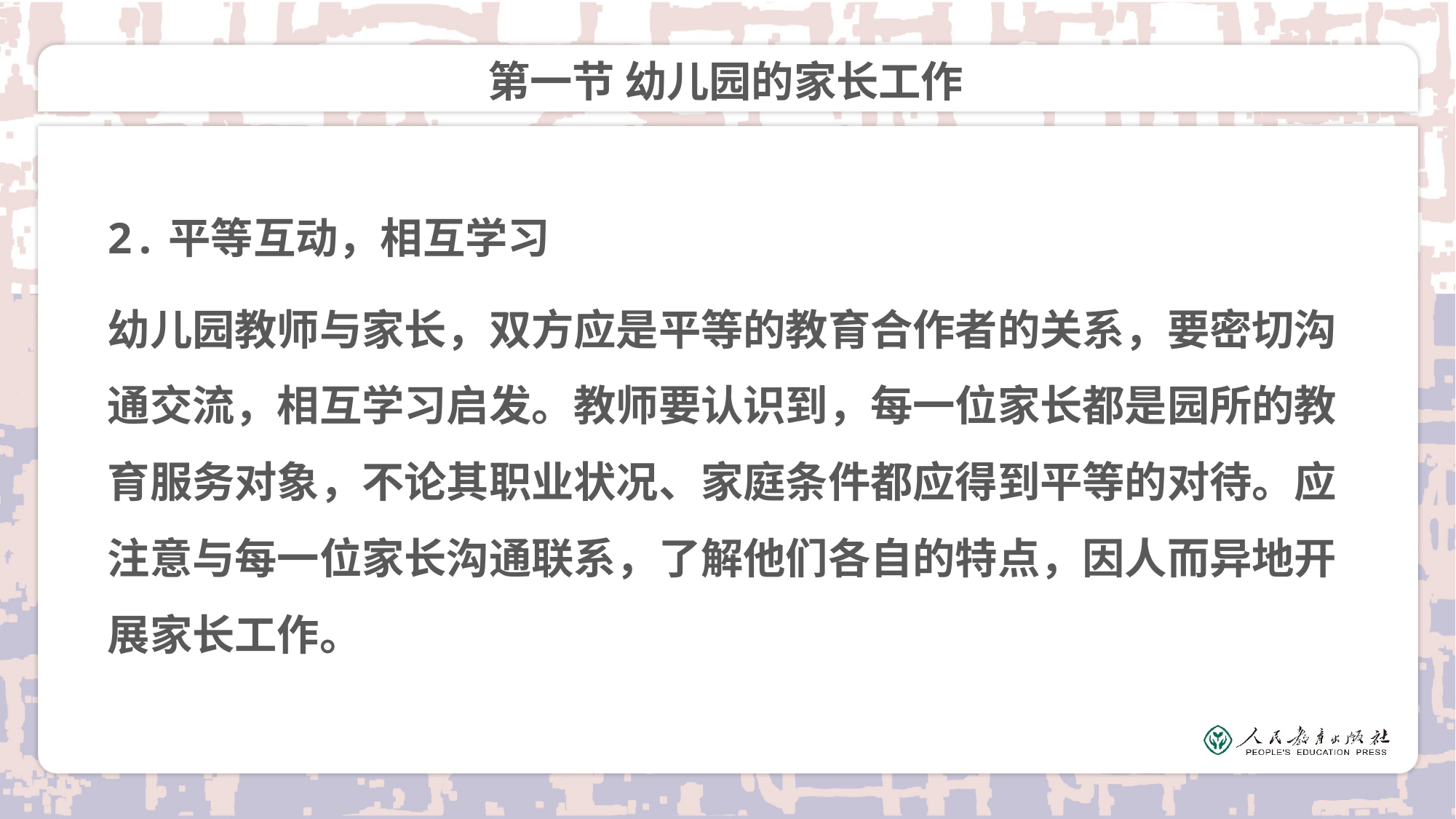

# 第一节 幼儿园的家长工作
2.平等互动，相互学习
幼儿园教师与家长，双方应是平等的教育合作者的关系，要密切沟通交流，相互学习启发。教师要认识到，每一位家长都是园所的教育服务对象，不论其职业状况、家庭条件都应得到平等的对待。应注意与每一位家长沟通联系，了解他们各自的特点，因人而异地开展家长工作。